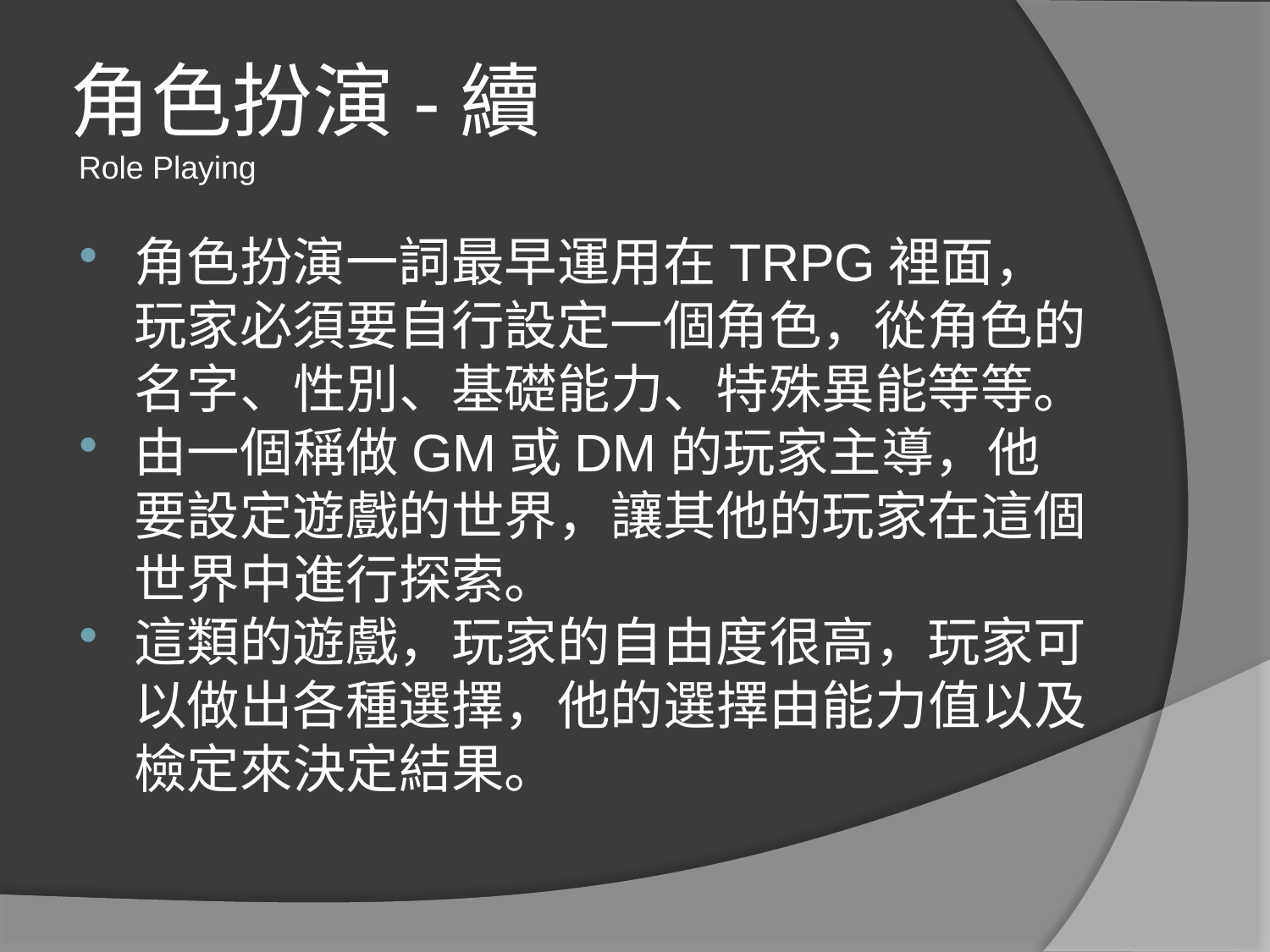

角色扮演-續
 Role Playing
角色扮演一詞最早運用在TRPG裡面，玩家必須要自行設定一個角色，從角色的名字、性別、基礎能力、特殊異能等等。
由一個稱做GM或DM的玩家主導，他要設定遊戲的世界，讓其他的玩家在這個世界中進行探索。
這類的遊戲，玩家的自由度很高，玩家可以做出各種選擇，他的選擇由能力值以及檢定來決定結果。